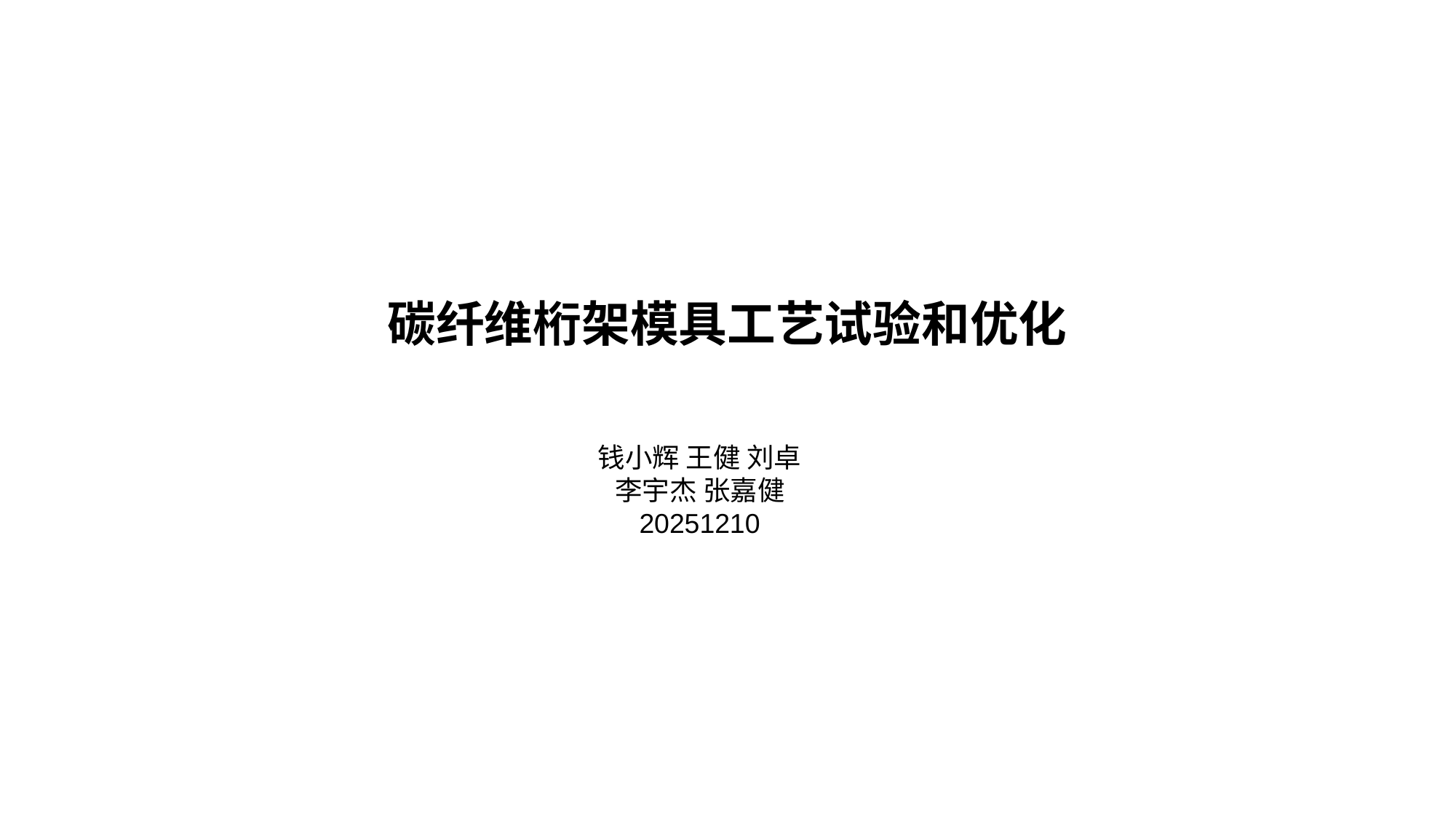

碳纤维桁架模具工艺试验和优化
钱小辉 王健 刘卓
李宇杰 张嘉健
20251210